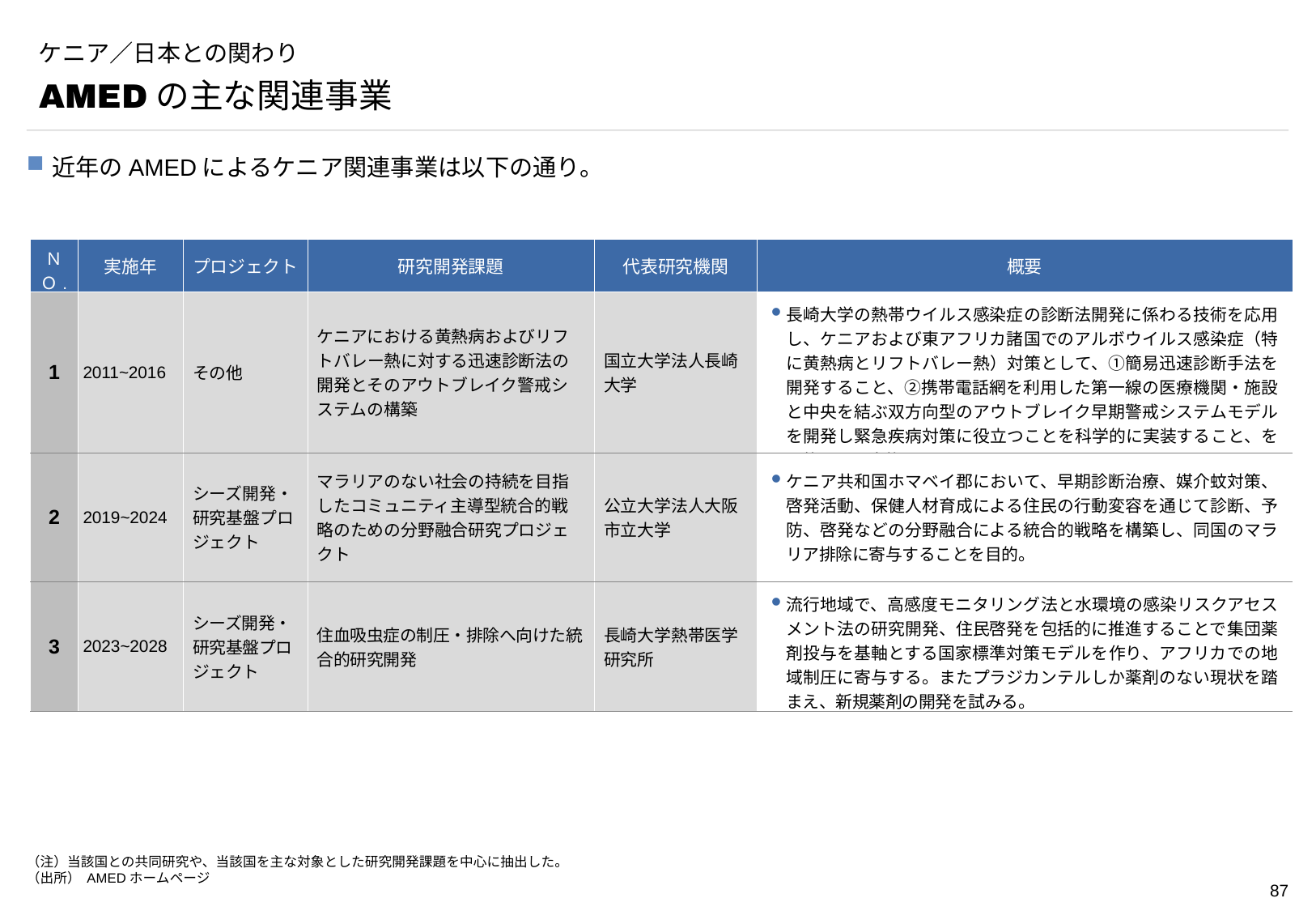

# ケニア／日本との関わり
AMEDの主な関連事業
近年のAMEDによるケニア関連事業は以下の通り。
| ＮＯ. | 実施年 | プロジェクト | 研究開発課題 | 代表研究機関 | 概要 |
| --- | --- | --- | --- | --- | --- |
| 1 | 2011~2016 | その他 | ケニアにおける黄熱病およびリフトバレー熱に対する迅速診断法の開発とそのアウトブレイク警戒システムの構築 | 国立大学法人長崎大学 | 長崎大学の熱帯ウイルス感染症の診断法開発に係わる技術を応用し、ケニアおよび東アフリカ諸国でのアルボウイルス感染症（特に黄熱病とリフトバレー熱）対策として、①簡易迅速診断手法を開発すること、②携帯電話網を利用した第一線の医療機関・施設と中央を結ぶ双方向型のアウトブレイク早期警戒システムモデルを開発し緊急疾病対策に役立つことを科学的に実装すること、を目的として実施。 |
| 2 | 2019~2024 | シーズ開発・研究基盤プロジェクト | マラリアのない社会の持続を目指したコミュニティ主導型統合的戦略のための分野融合研究プロジェクト | 公立大学法人大阪市立大学 | ケニア共和国ホマベイ郡において、早期診断治療、媒介蚊対策、啓発活動、保健人材育成による住民の行動変容を通じて診断、予防、啓発などの分野融合による統合的戦略を構築し、同国のマラリア排除に寄与することを目的。 |
| 3 | 2023~2028 | シーズ開発・研究基盤プロジェクト | 住血吸虫症の制圧・排除へ向けた統合的研究開発 | 長崎大学熱帯医学研究所 | 流行地域で、高感度モニタリング法と水環境の感染リスクアセスメント法の研究開発、住民啓発を包括的に推進することで集団薬剤投与を基軸とする国家標準対策モデルを作り、アフリカでの地域制圧に寄与する。またプラジカンテルしか薬剤のない現状を踏まえ、新規薬剤の開発を試みる。 |
（注）当該国との共同研究や、当該国を主な対象とした研究開発課題を中心に抽出した。
（出所） AMEDホームページ